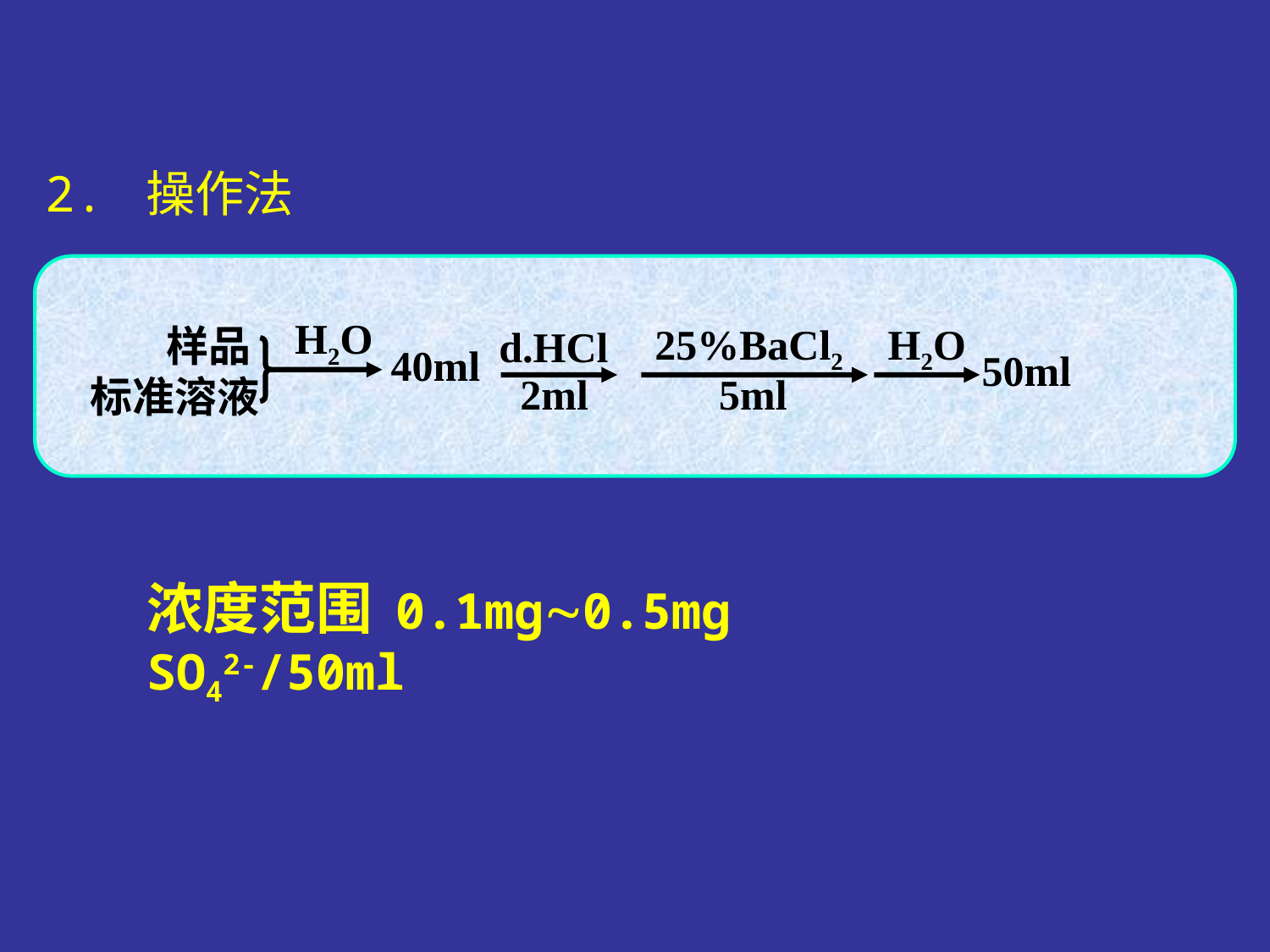

2. 操作法

H2O
25%BaCl2
H2O
      样品
标准溶液
d.HCl
40ml
50ml
5ml

2ml

浓度范围 0.1mg∼0.5mg SO42-/50ml